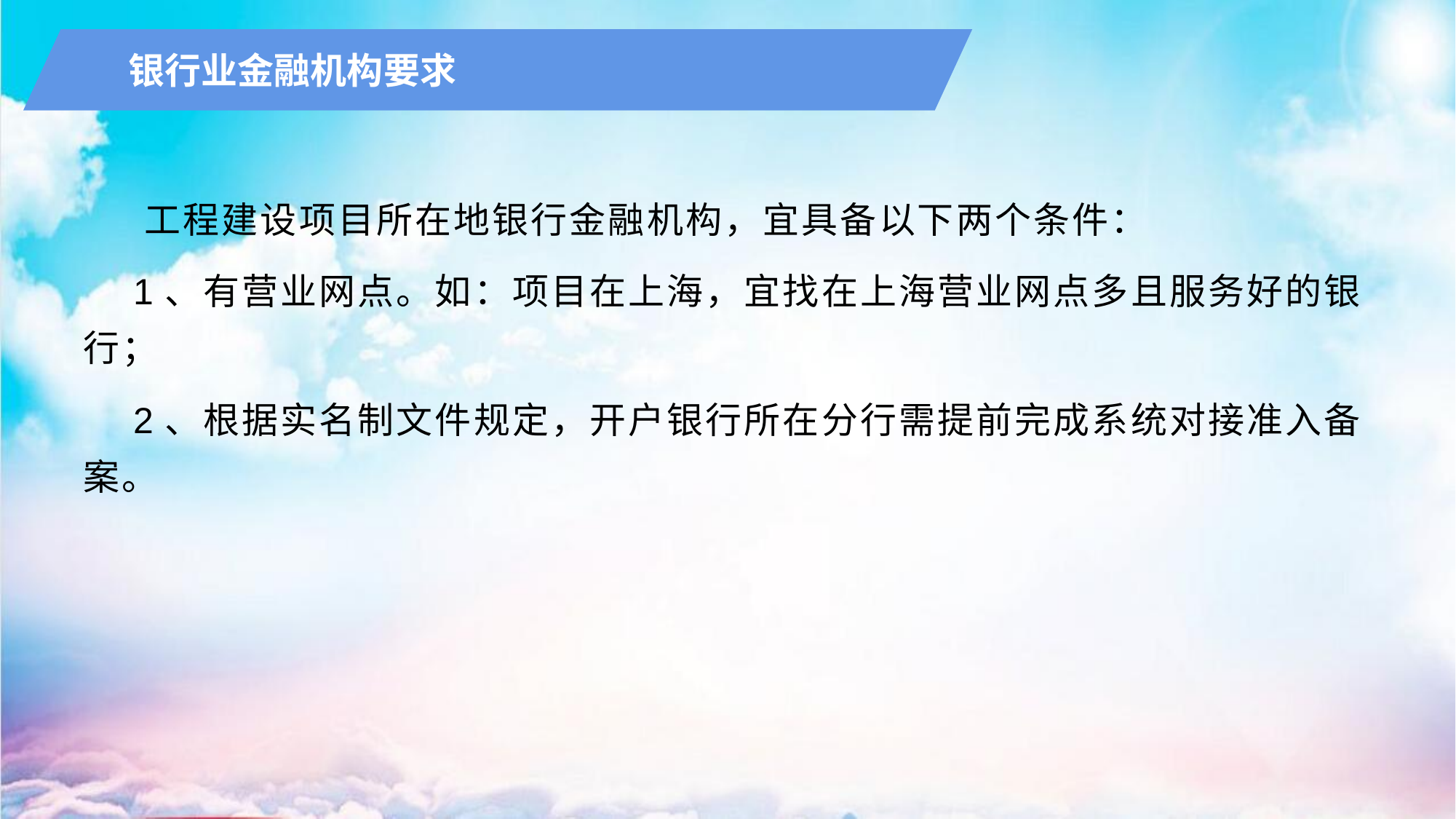

银行业金融机构要求
     工程建设项目所在地银行金融机构，宜具备以下两个条件：
    1、有营业网点。如：项目在上海，宜找在上海营业网点多且服务好的银行；
    2、根据实名制文件规定，开户银行所在分行需提前完成系统对接准入备案。